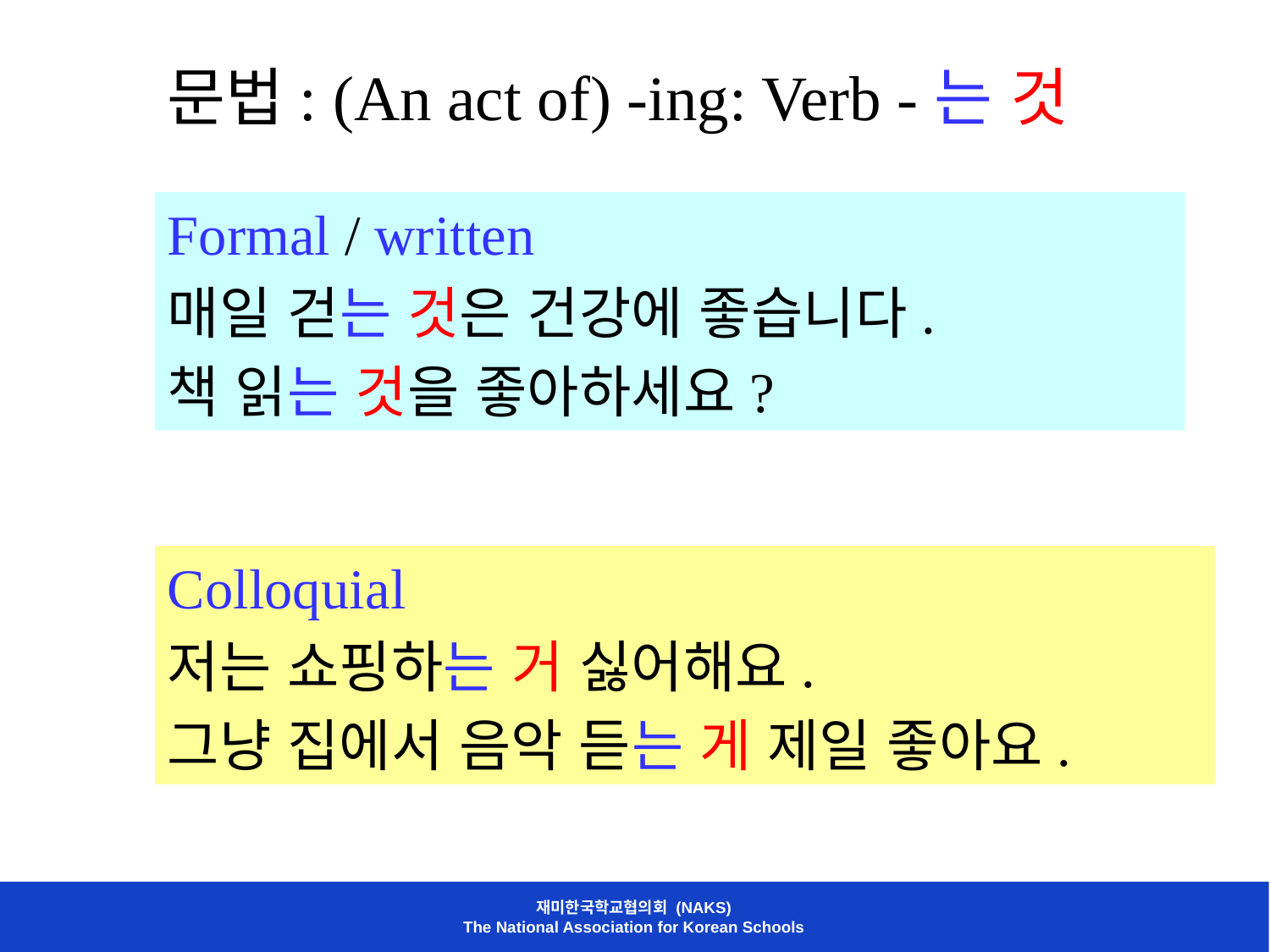

문법: (An act of) -ing: Verb -는 것
Formal / written
매일 걷는 것은 건강에 좋습니다.
책 읽는 것을 좋아하세요?
Colloquial
저는 쇼핑하는 거 싫어해요.
그냥 집에서 음악 듣는 게 제일 좋아요.
재미한국학교협의회 (NAKS)
The National Association for Korean Schools